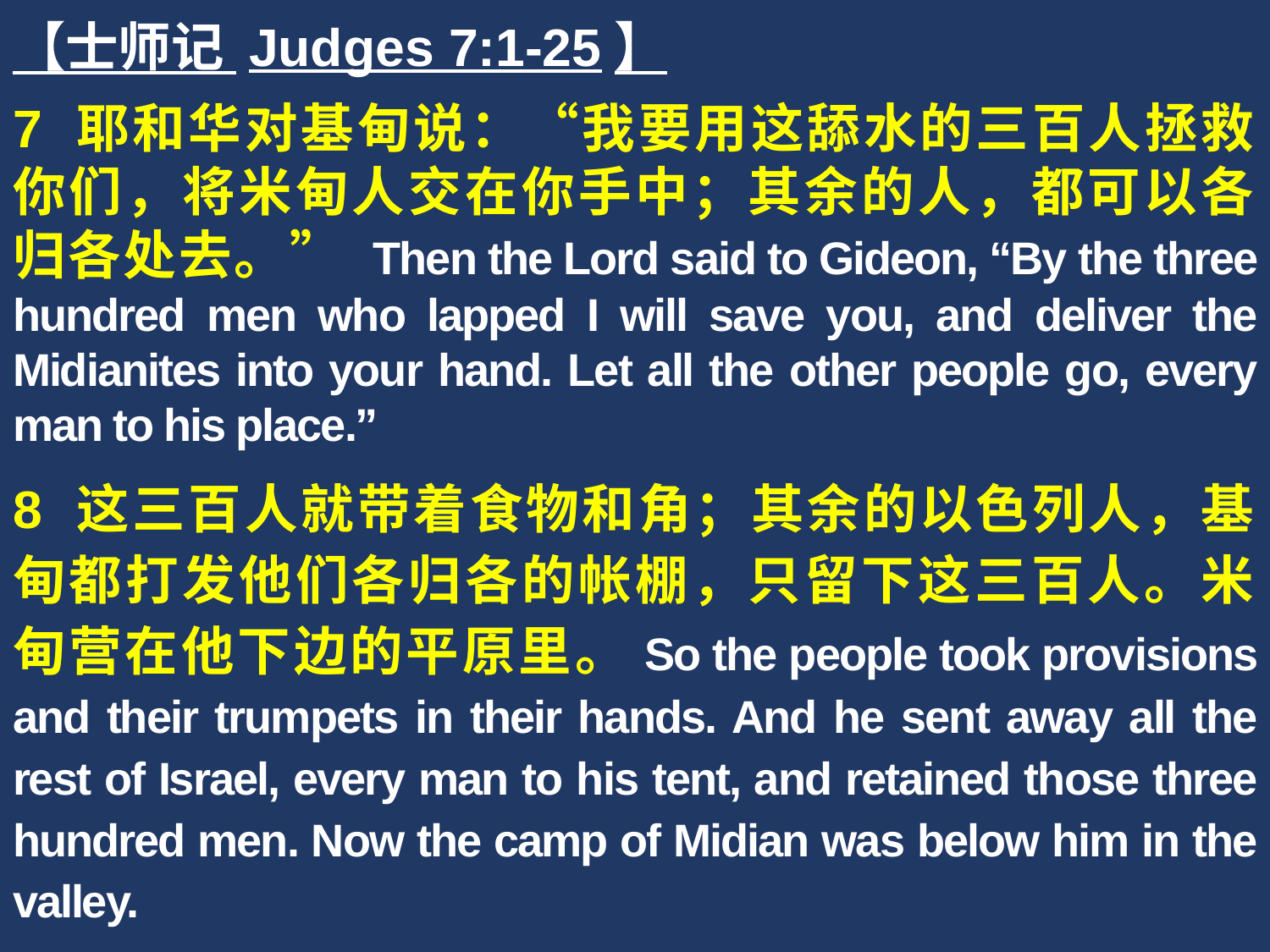

【士师记 Judges 7:1-25】
7 耶和华对基甸说：“我要用这舔水的三百人拯救你们，将米甸人交在你手中；其余的人，都可以各归各处去。” Then the Lord said to Gideon, “By the three hundred men who lapped I will save you, and deliver the Midianites into your hand. Let all the other people go, every man to his place.”
8 这三百人就带着食物和角；其余的以色列人，基甸都打发他们各归各的帐棚，只留下这三百人。米甸营在他下边的平原里。So the people took provisions and their trumpets in their hands. And he sent away all the rest of Israel, every man to his tent, and retained those three hundred men. Now the camp of Midian was below him in the valley.